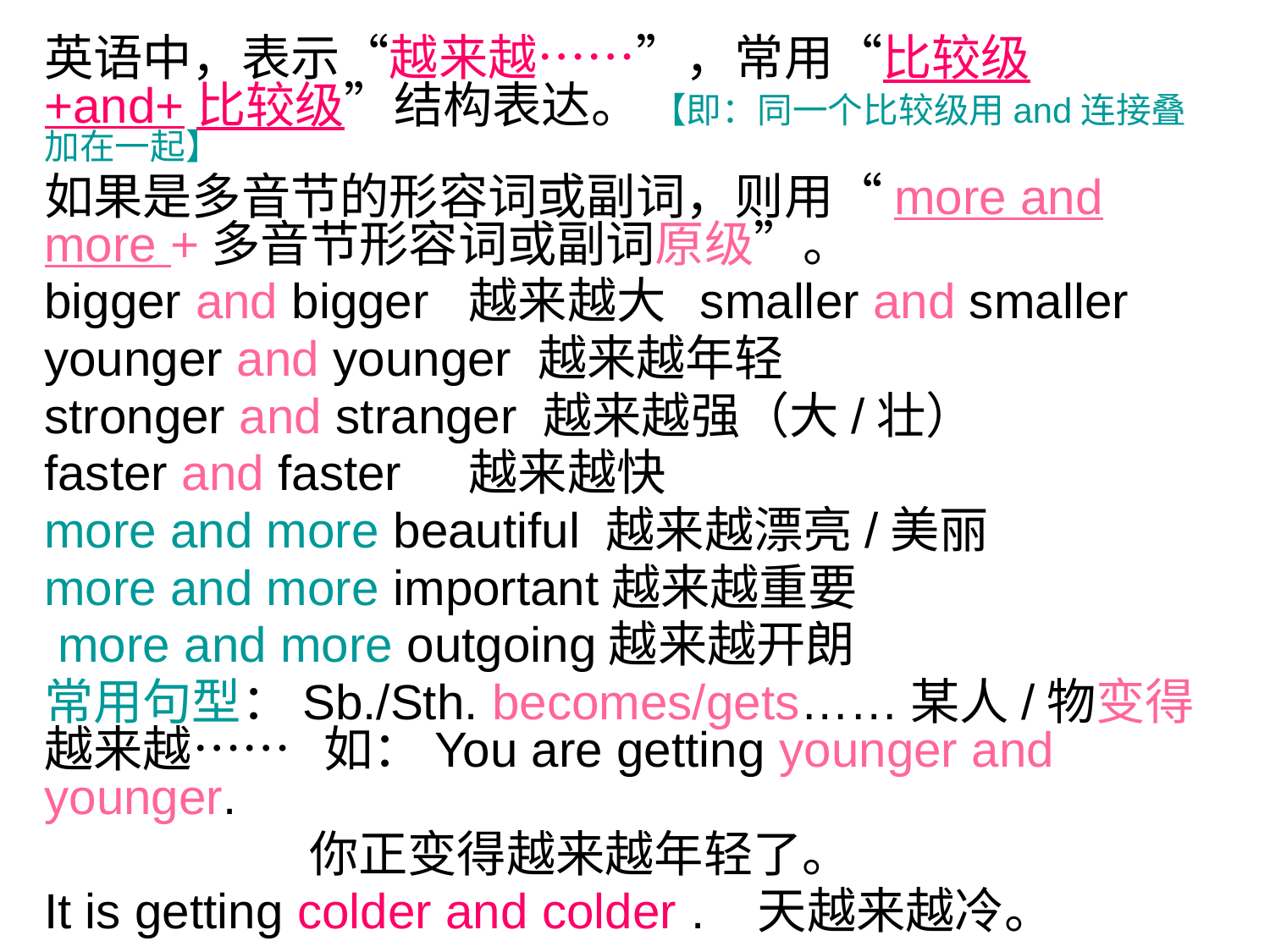

英语中，表示“越来越……”，常用“比较级+and+比较级”结构表达。 【即：同一个比较级用and连接叠加在一起】
如果是多音节的形容词或副词，则用“more and more +多音节形容词或副词原级”。
bigger and bigger  越来越大  smaller and smaller
younger and younger 越来越年轻
stronger and stranger 越来越强（大/壮）
faster and faster    越来越快
more and more beautiful 越来越漂亮/美丽
more and more important越来越重要
 more and more outgoing越来越开朗
常用句型：Sb./Sth. becomes/gets……某人/物变得越来越……   如：You are getting younger and younger.
                       你正变得越来越年轻了。
It is getting colder and colder .   天越来越冷。